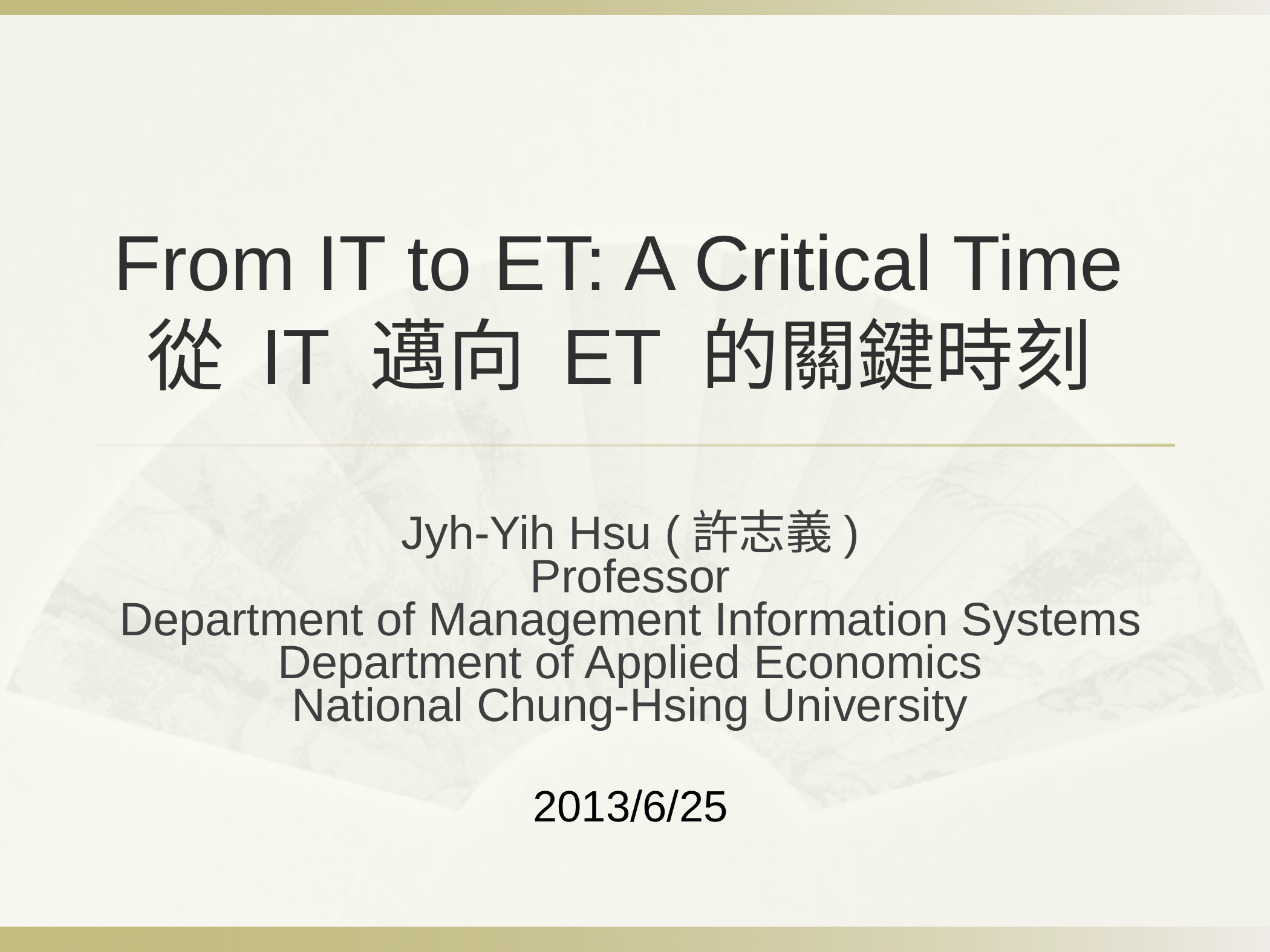

# From IT to ET: A Critical Time 從 IT 邁向 ET 的關鍵時刻
Jyh-Yih Hsu (許志義)
Professor
Department of Management Information Systems
Department of Applied Economics
National Chung-Hsing University

2013/6/25